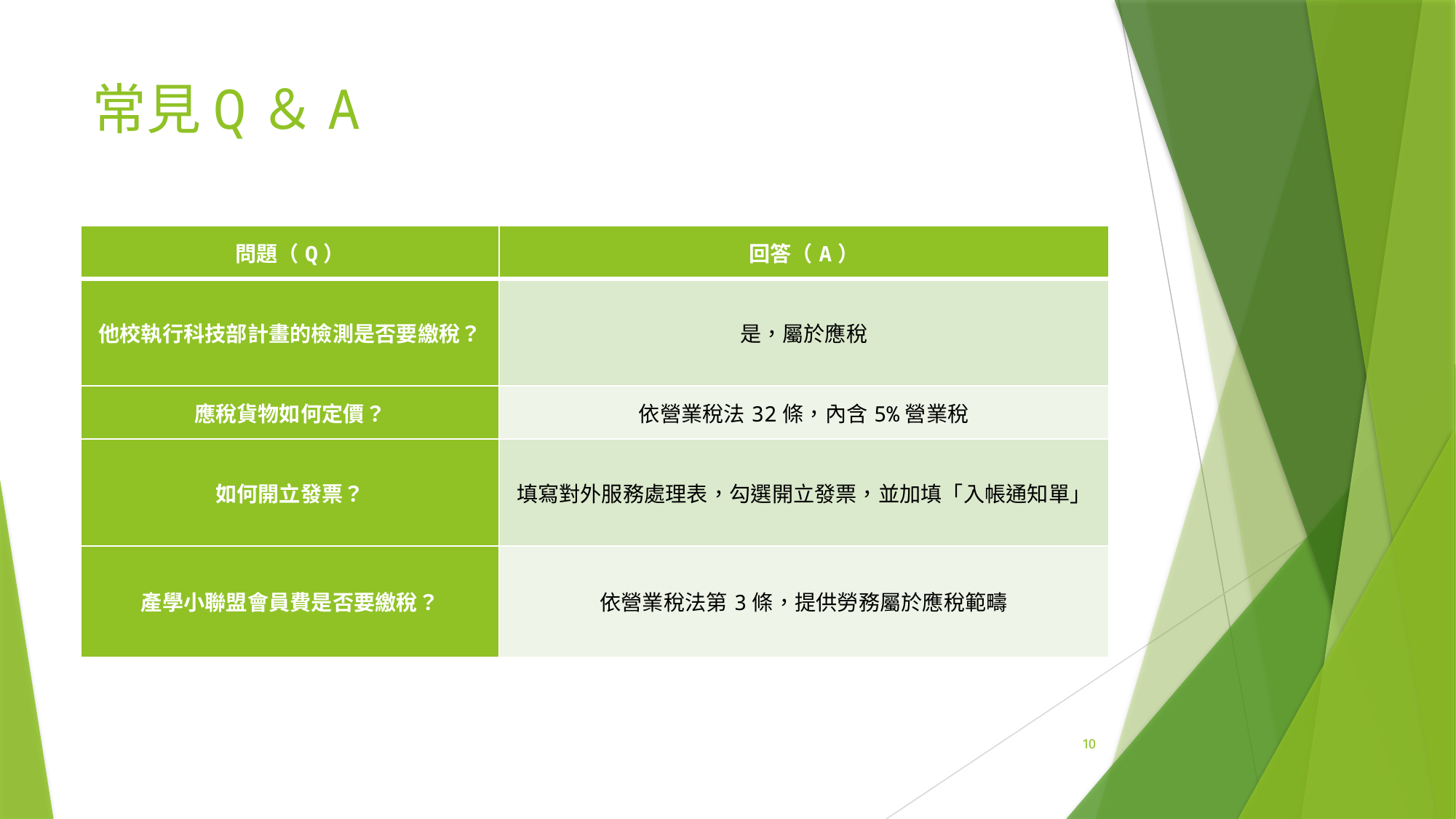

# 常見Q＆A
| 問題（Q） | 回答（A） |
| --- | --- |
| 他校執行科技部計畫的檢測是否要繳稅？ | 是，屬於應稅 |
| 應稅貨物如何定價？ | 依營業稅法32條，內含5%營業稅 |
| 如何開立發票？ | 填寫對外服務處理表，勾選開立發票，並加填「入帳通知單」 |
| 產學小聯盟會員費是否要繳稅？ | 依營業稅法第3條，提供勞務屬於應稅範疇 |
10